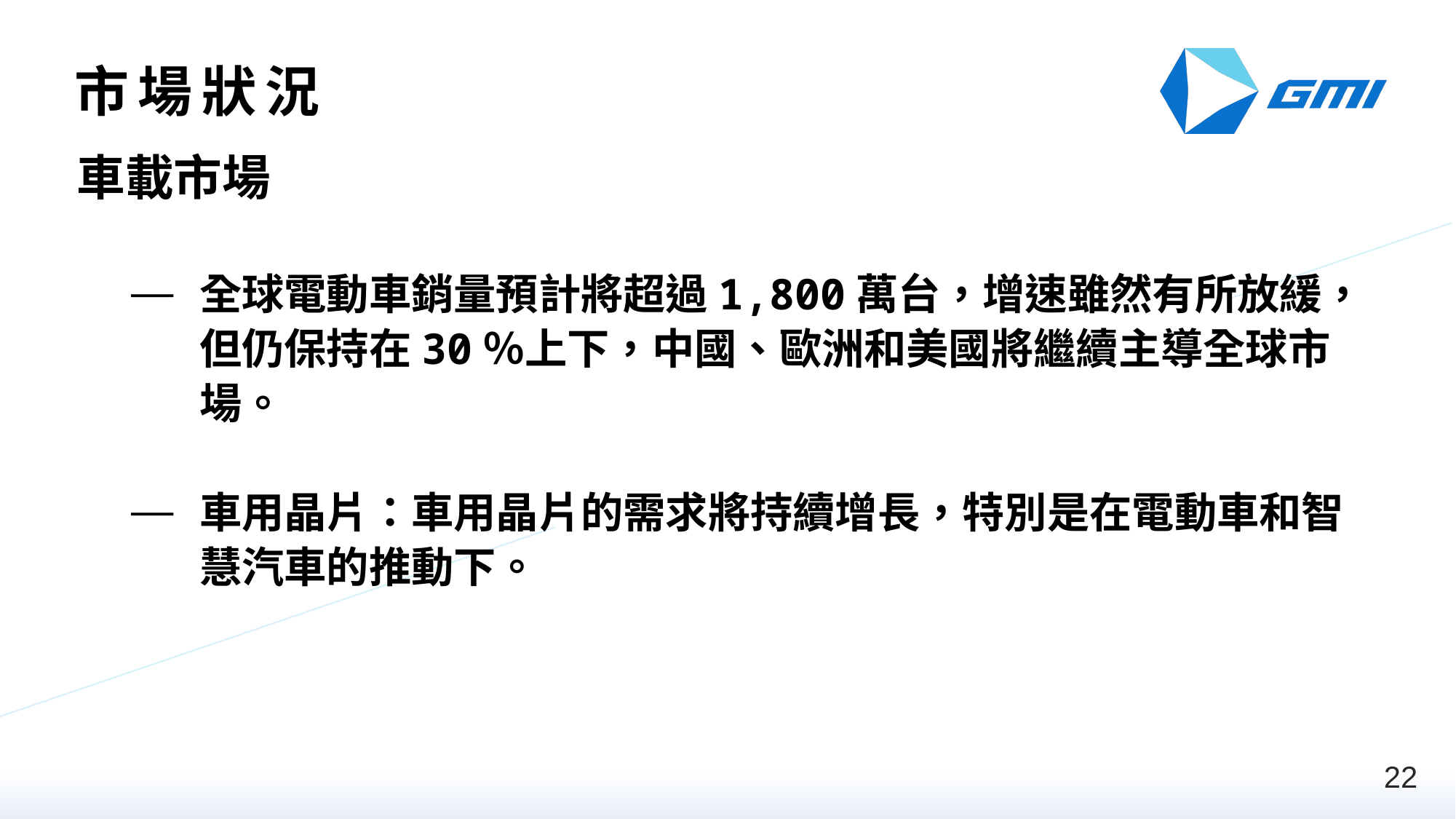

市場狀況
車載市場

全球電動車銷量預計將超過1,800萬台，增速雖然有所放緩，但仍保持在30％上下，中國、歐洲和美國將繼續主導全球市場。

車用晶片：車用晶片的需求將持續增長，特別是在電動車和智慧汽車的推動下。
22